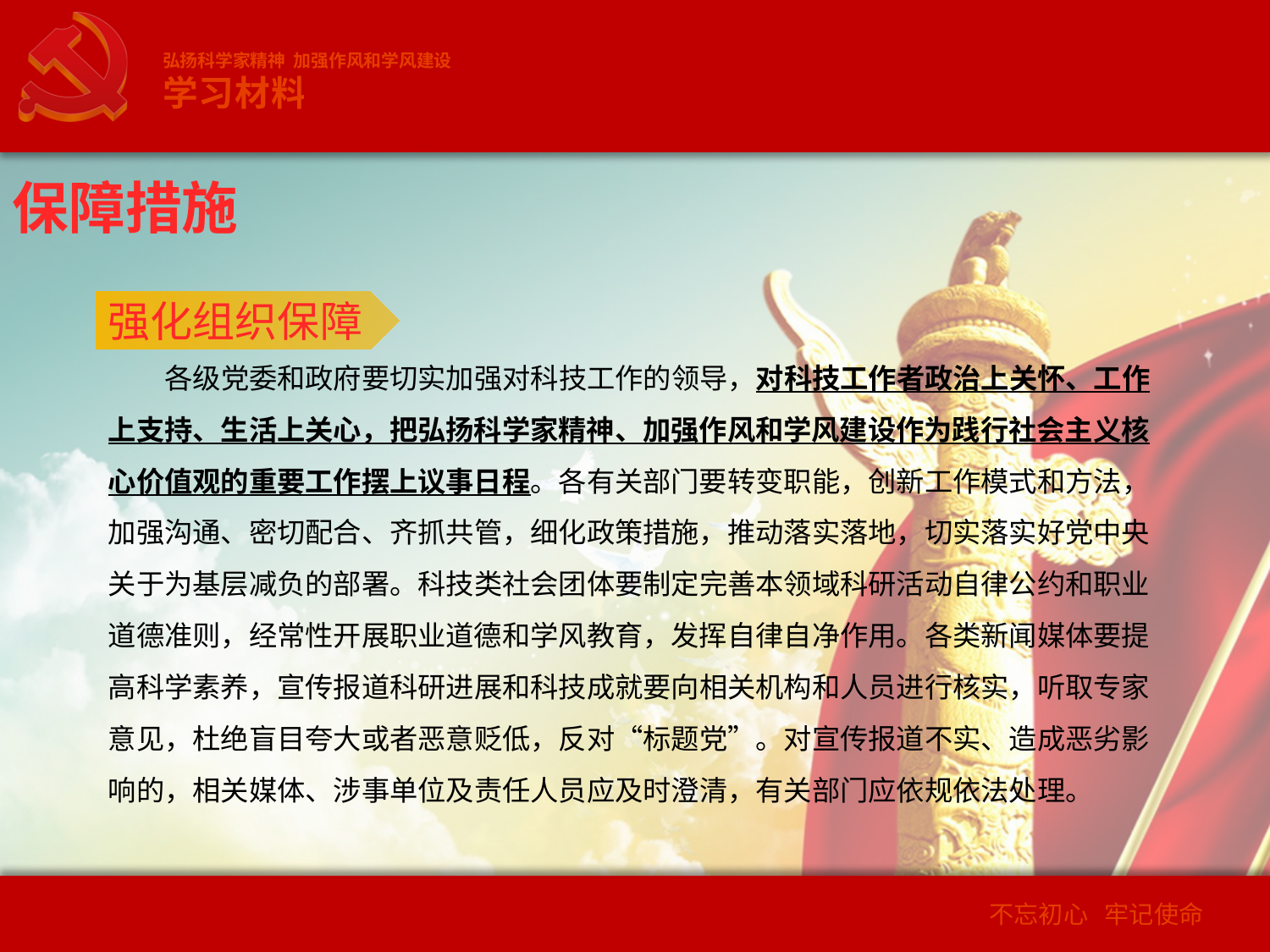

弘扬科学家精神  加强作风和学风建设
学习材料

保障措施
强化组织保障
各级党委和政府要切实加强对科技工作的领导，对科技工作者政治上关怀、工作上支持、生活上关心，把弘扬科学家精神、加强作风和学风建设作为践行社会主义核心价值观的重要工作摆上议事日程。各有关部门要转变职能，创新工作模式和方法，加强沟通、密切配合、齐抓共管，细化政策措施，推动落实落地，切实落实好党中央关于为基层减负的部署。科技类社会团体要制定完善本领域科研活动自律公约和职业道德准则，经常性开展职业道德和学风教育，发挥自律自净作用。各类新闻媒体要提高科学素养，宣传报道科研进展和科技成就要向相关机构和人员进行核实，听取专家意见，杜绝盲目夸大或者恶意贬低，反对“标题党”。对宣传报道不实、造成恶劣影响的，相关媒体、涉事单位及责任人员应及时澄清，有关部门应依规依法处理。

2
不忘初心   牢记使命